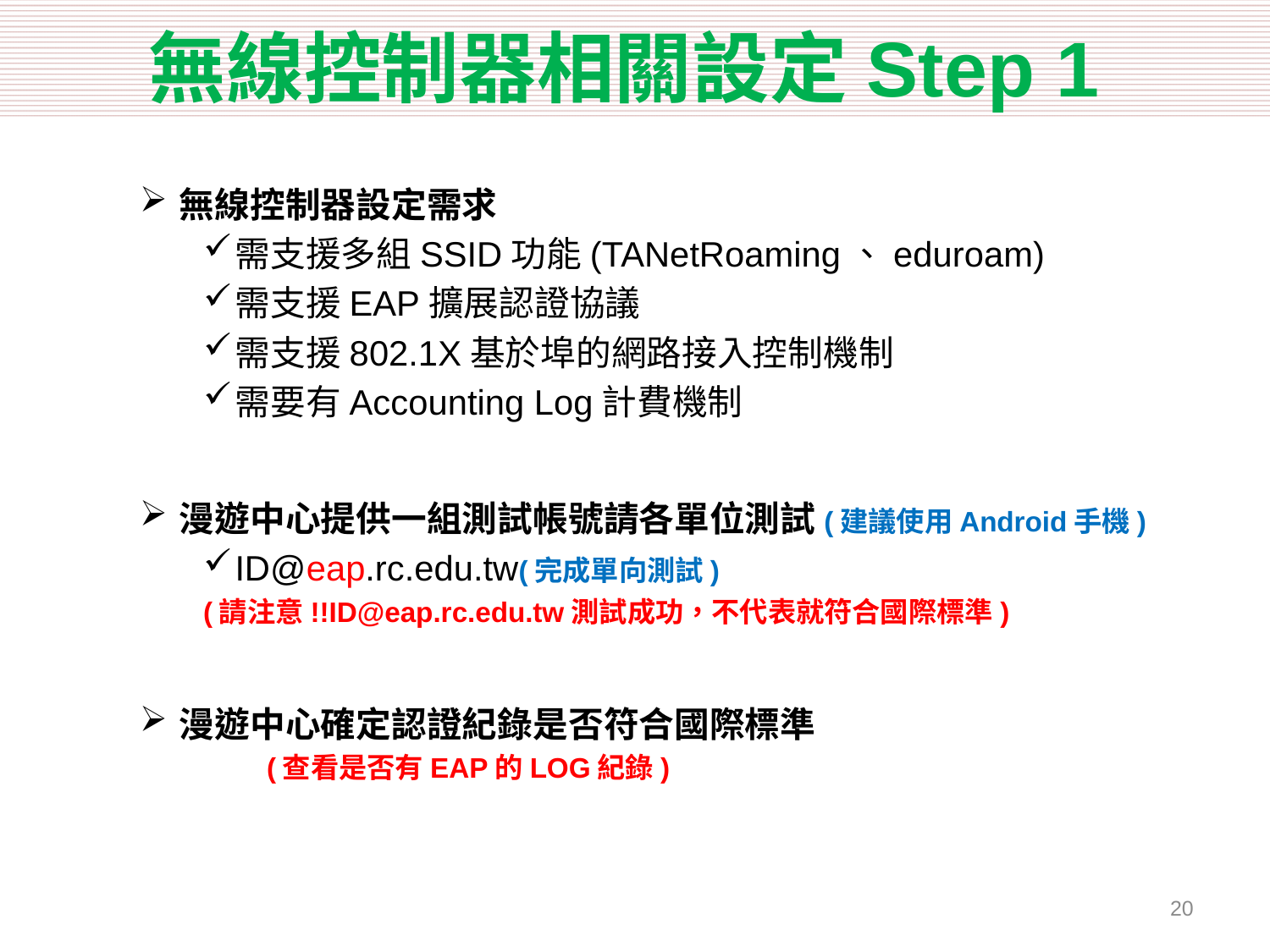

# 無線控制器相關設定Step 1
無線控制器設定需求
需支援多組SSID功能(TANetRoaming、eduroam)
需支援EAP擴展認證協議
需支援802.1X基於埠的網路接入控制機制
需要有Accounting Log計費機制

漫遊中心提供一組測試帳號請各單位測試(建議使用Android手機)
ID@eap.rc.edu.tw(完成單向測試)
(請注意!!ID@eap.rc.edu.tw測試成功，不代表就符合國際標準)

漫遊中心確定認證紀錄是否符合國際標準
	(查看是否有EAP的LOG紀錄)

20